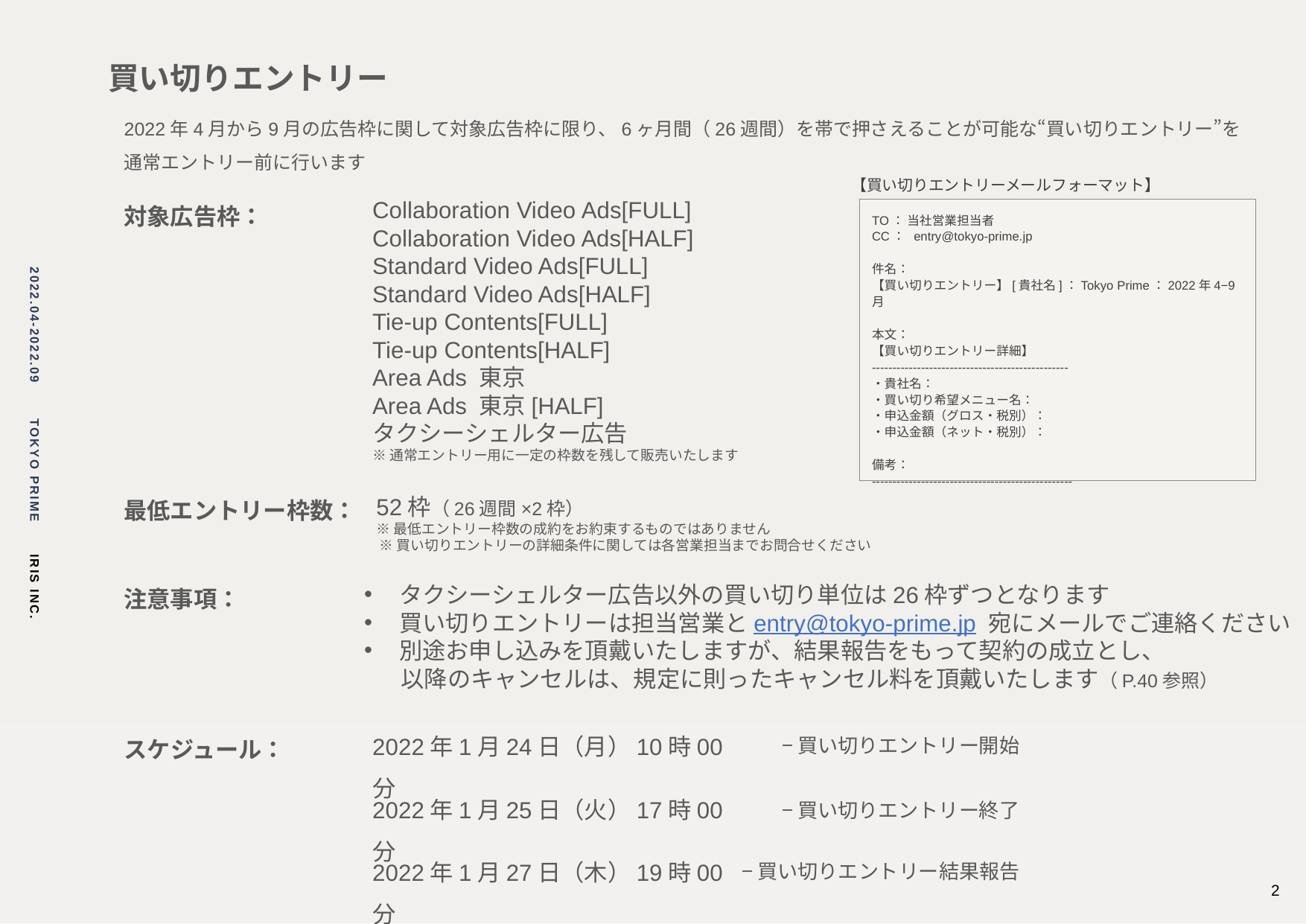

買い切りエントリー
2022年4月から9月の広告枠に関して対象広告枠に限り、6ヶ月間（26週間）を帯で押さえることが可能な“買い切りエントリー”を
通常エントリー前に行います
【買い切りエントリーメールフォーマット】
対象広告枠：
Collaboration Video Ads[FULL]
Collaboration Video Ads[HALF]
Standard Video Ads[FULL]
Standard Video Ads[HALF]
Tie-up Contents[FULL]
Tie-up Contents[HALF]
Area Ads 東京
Area Ads 東京[HALF]
タクシーシェルター広告
※通常エントリー用に一定の枠数を残して販売いたします

TO： 当社営業担当者
CC：  entry@tokyo-prime.jp

件名：
【買い切りエントリー】[貴社名]：Tokyo Prime：2022年4−9月

本文：
【買い切りエントリー詳細】
------------------------------------------------
・貴社名：
・買い切り希望メニュー名：
・申込金額（グロス・税別）：
・申込金額（ネット・税別）：

備考：
-------------------------------------------------
最低エントリー枠数：

52枠（26週間×2枠）
※最低エントリー枠数の成約をお約束するものではありません
 ※買い切りエントリーの詳細条件に関しては各営業担当までお問合せください
注意事項：

タクシーシェルター広告以外の買い切り単位は26枠ずつとなります
買い切りエントリーは担当営業とentry@tokyo-prime.jp 宛にメールでご連絡ください
別途お申し込みを頂戴いたしますが、結果報告をもって契約の成立とし、
      以降のキャンセルは、規定に則ったキャンセル料を頂戴いたします（P.40参照）
2022年1月24日（月）10時00分
−買い切りエントリー開始
スケジュール：
2022年1月25日（火）17時00分
−買い切りエントリー終了
2022年1月27日（木）19時00分
−買い切りエントリー結果報告